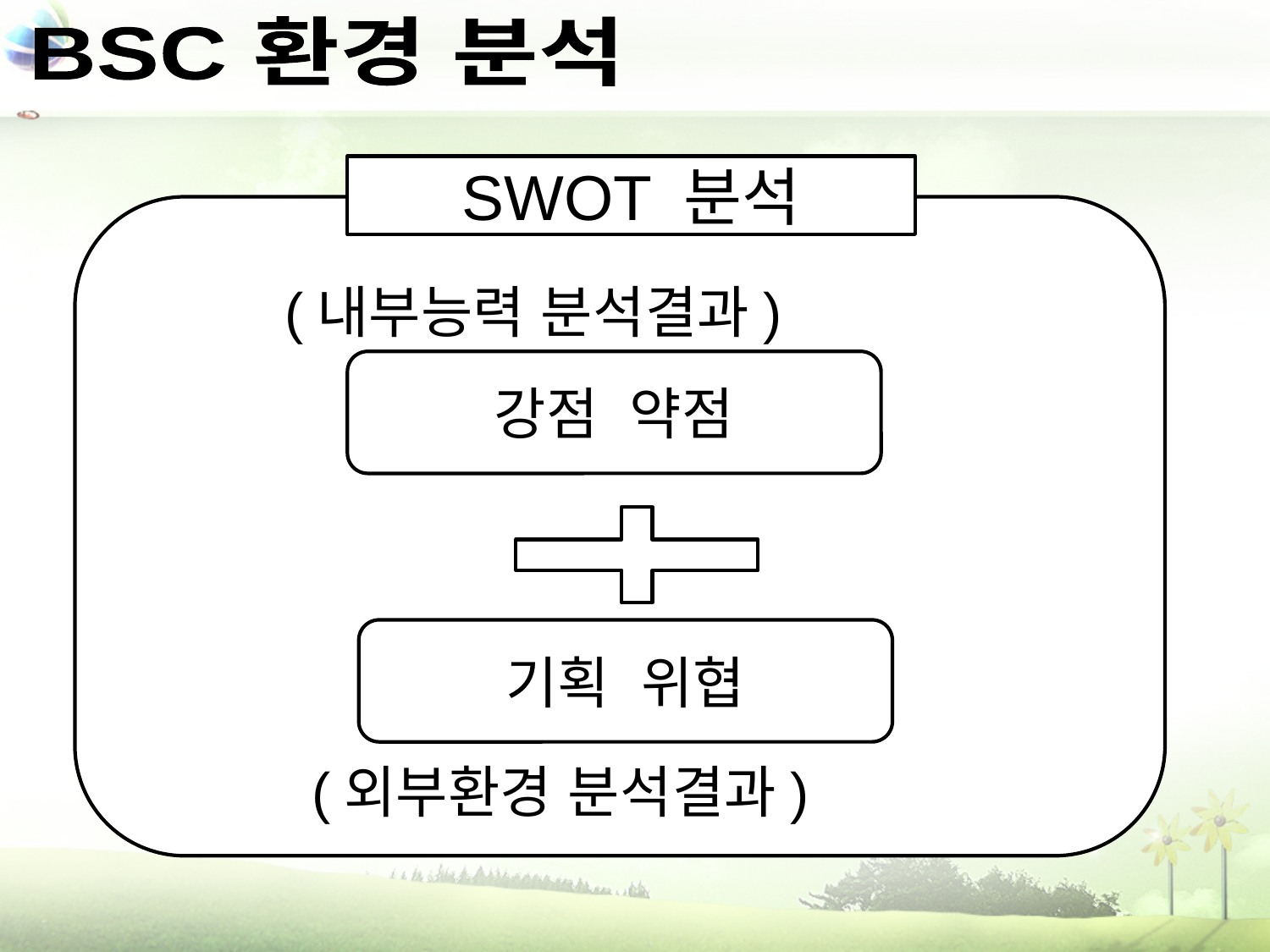

BSC 환경 분석
SWOT 분석

 (내부능력 분석결과)
강점  약점

기획  위협
  (외부환경 분석결과)